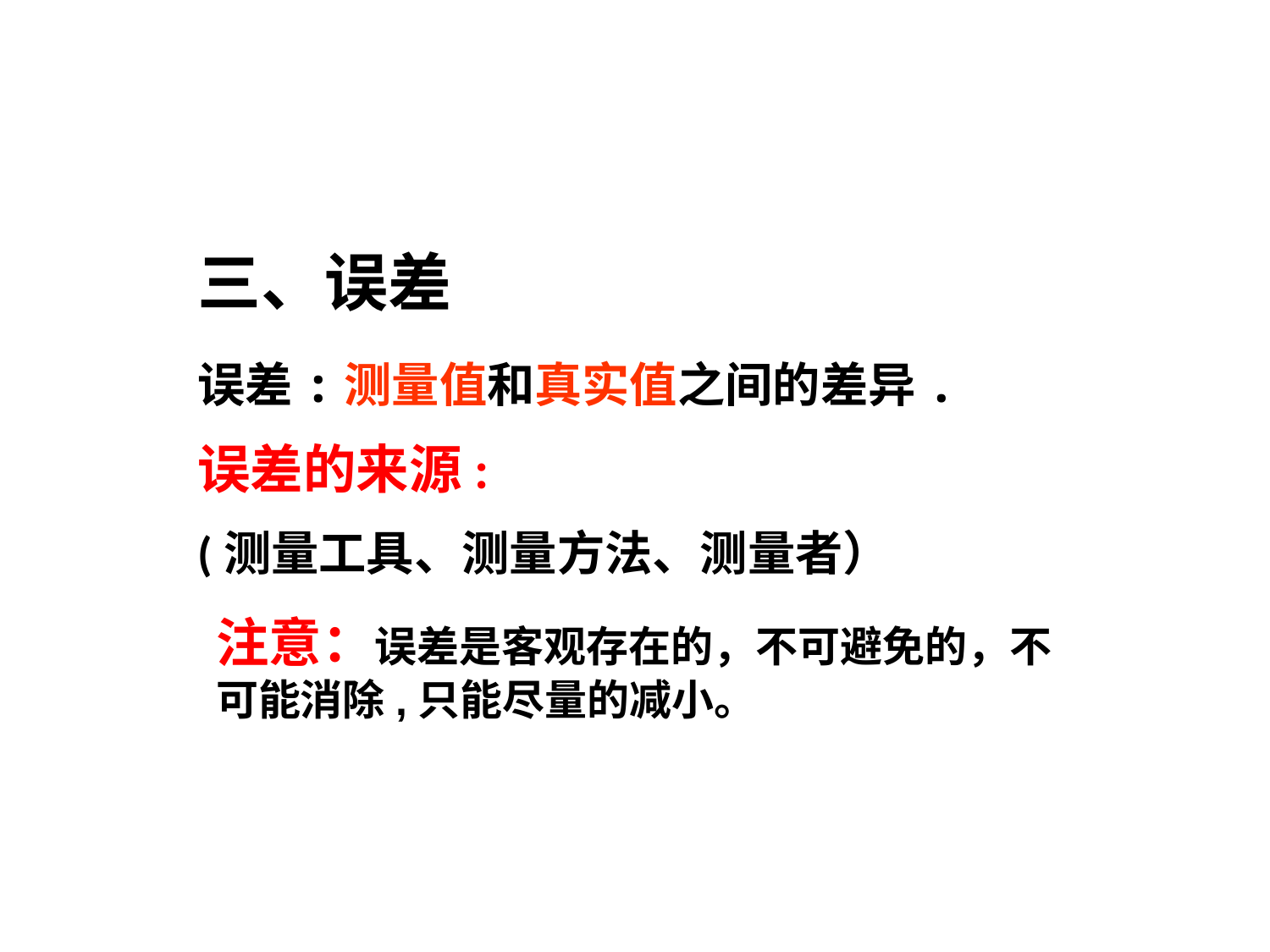

三、误差
误差:测量值和真实值之间的差异.
误差的来源:
(测量工具、测量方法、测量者）
注意：误差是客观存在的，不可避免的，不可能消除,只能尽量的减小。